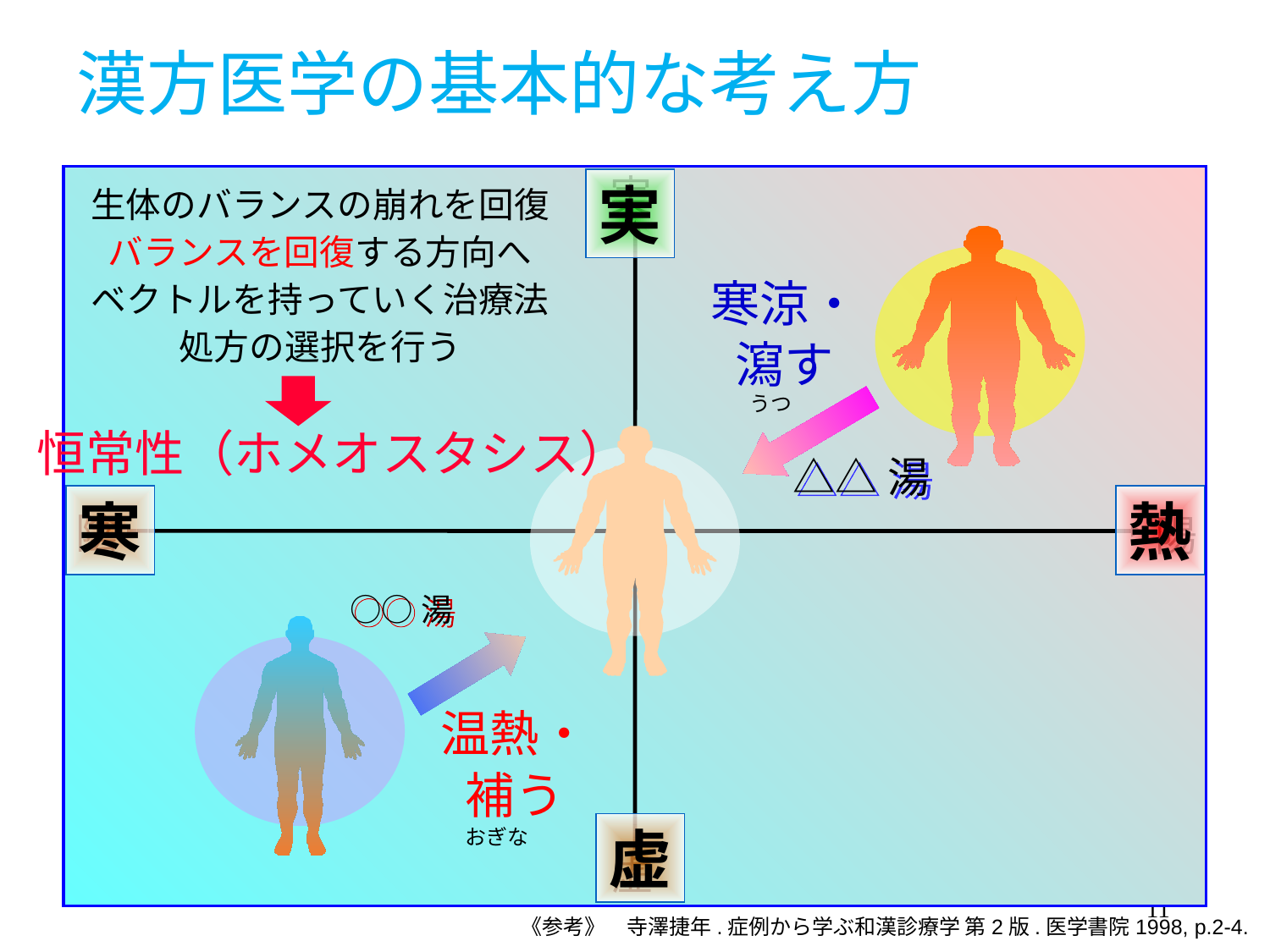

# 漢方医学の基本的な考え方
実

実
生体のバランスの崩れを回復
バランスを回復する方向へ
ベクトルを持っていく治療法
処方の選択を行う

寒涼・
瀉す

うつ

恒常性（ホメオスタシス）

△△湯

寒
熱
陰
陽

○○湯

温熱・
補う
虚
おぎな
虚
11
《参考》　寺澤捷年.症例から学ぶ和漢診療学 第2版.医学書院1998, p.2-4.